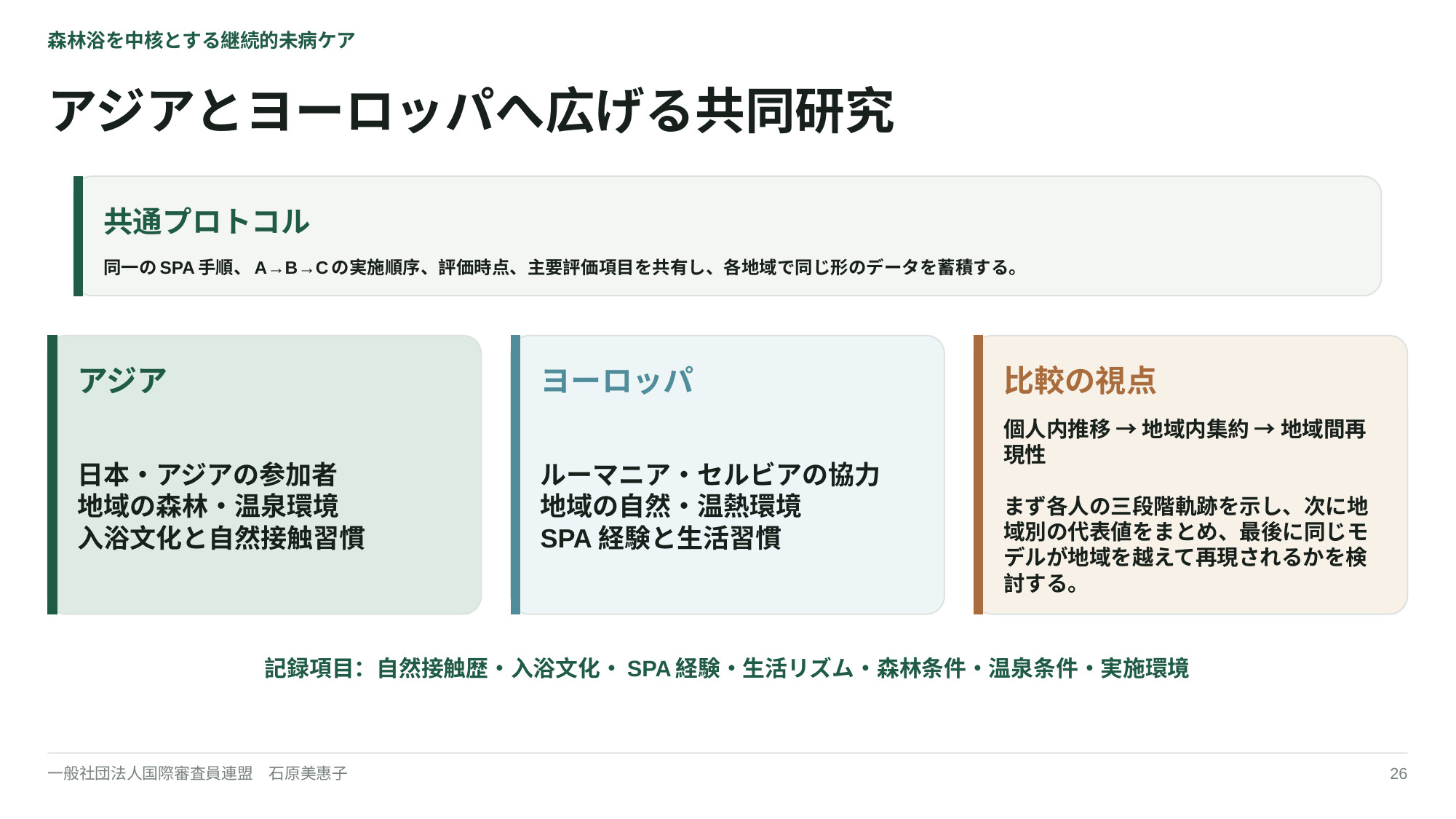

森林浴を中核とする継続的未病ケア
アジアとヨーロッパへ広げる共同研究

共通プロトコル
同一のSPA手順、A→B→Cの実施順序、評価時点、主要評価項目を共有し、各地域で同じ形のデータを蓄積する。

アジア
ヨーロッパ
比較の視点
日本・アジアの参加者
地域の森林・温泉環境
入浴文化と自然接触習慣
ルーマニア・セルビアの協力
地域の自然・温熱環境
SPA経験と生活習慣
個人内推移 → 地域内集約 → 地域間再現性

まず各人の三段階軌跡を示し、次に地域別の代表値をまとめ、最後に同じモデルが地域を越えて再現されるかを検討する。
記録項目：自然接触歴・入浴文化・SPA経験・生活リズム・森林条件・温泉条件・実施環境

一般社団法人国際審査員連盟　石原美惠子
26